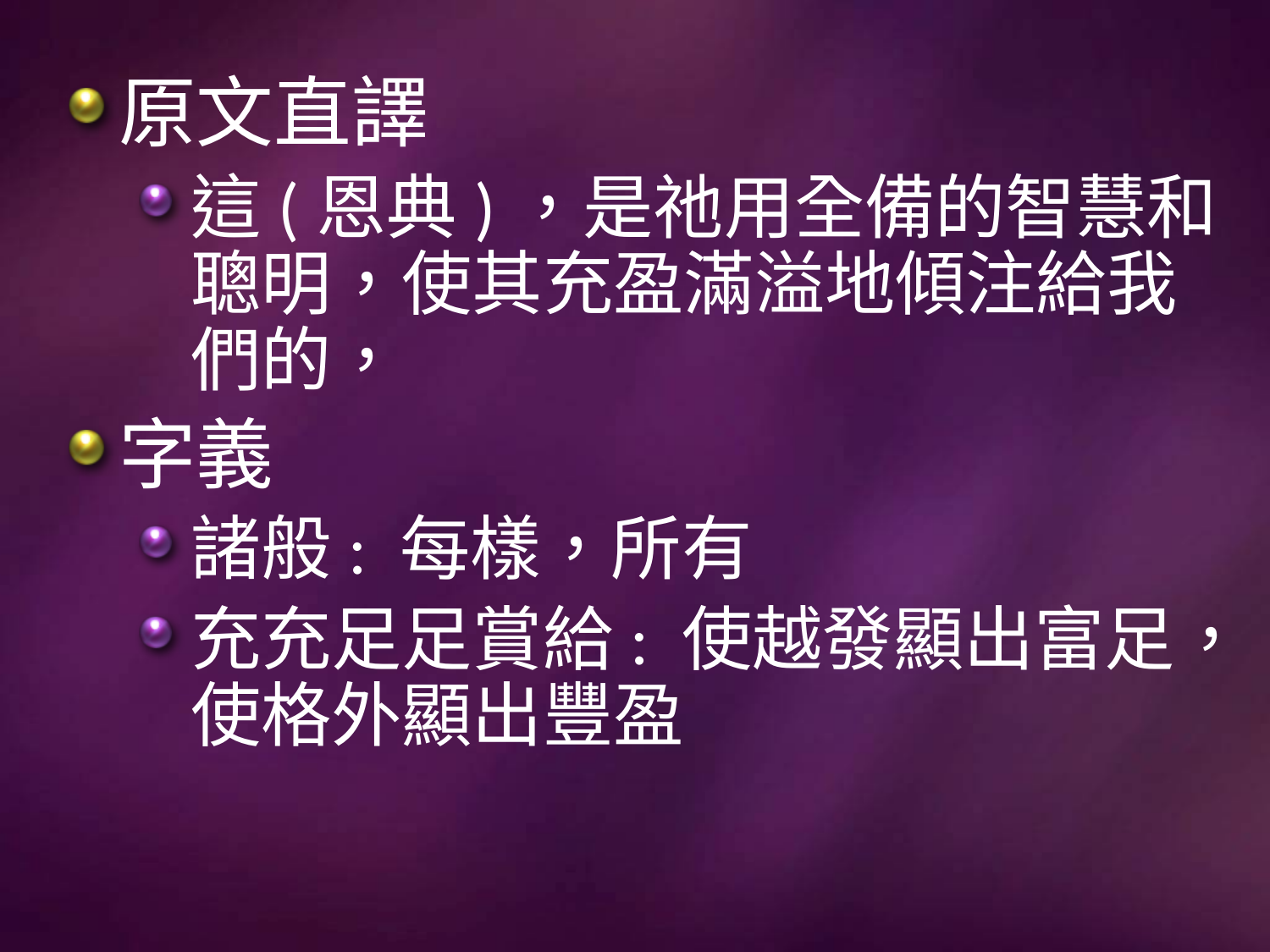

原文直譯
這(恩典)，是祂用全備的智慧和聰明，使其充盈滿溢地傾注給我們的，
字義
諸般: 每樣，所有
充充足足賞給: 使越發顯出富足，使格外顯出豐盈